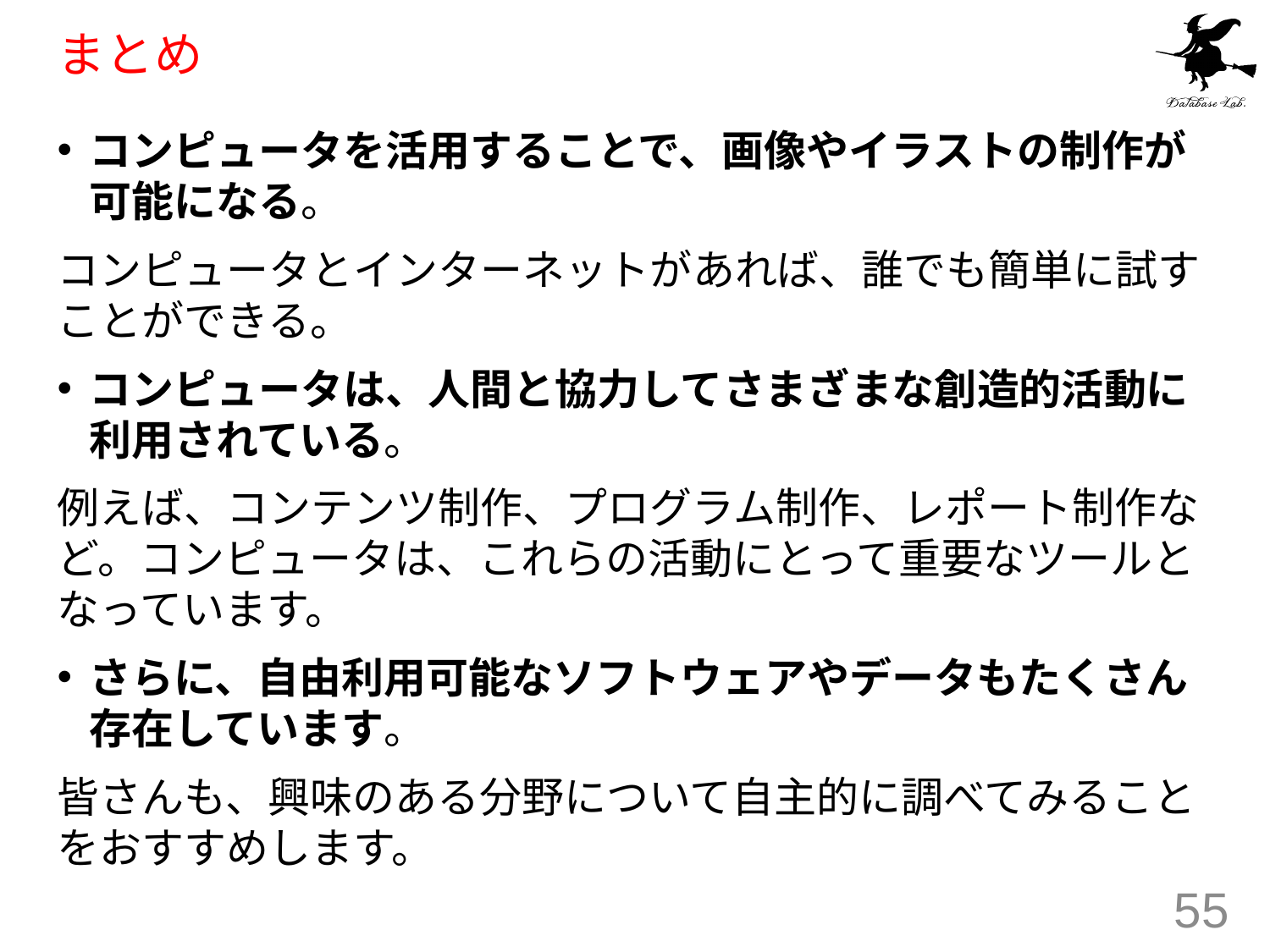

# まとめ
コンピュータを活用することで、画像やイラストの制作が可能になる。
コンピュータとインターネットがあれば、誰でも簡単に試すことができる。
コンピュータは、人間と協力してさまざまな創造的活動に利用されている。
例えば、コンテンツ制作、プログラム制作、レポート制作など。コンピュータは、これらの活動にとって重要なツールとなっています。
さらに、自由利用可能なソフトウェアやデータもたくさん存在しています。
皆さんも、興味のある分野について自主的に調べてみることをおすすめします。

55